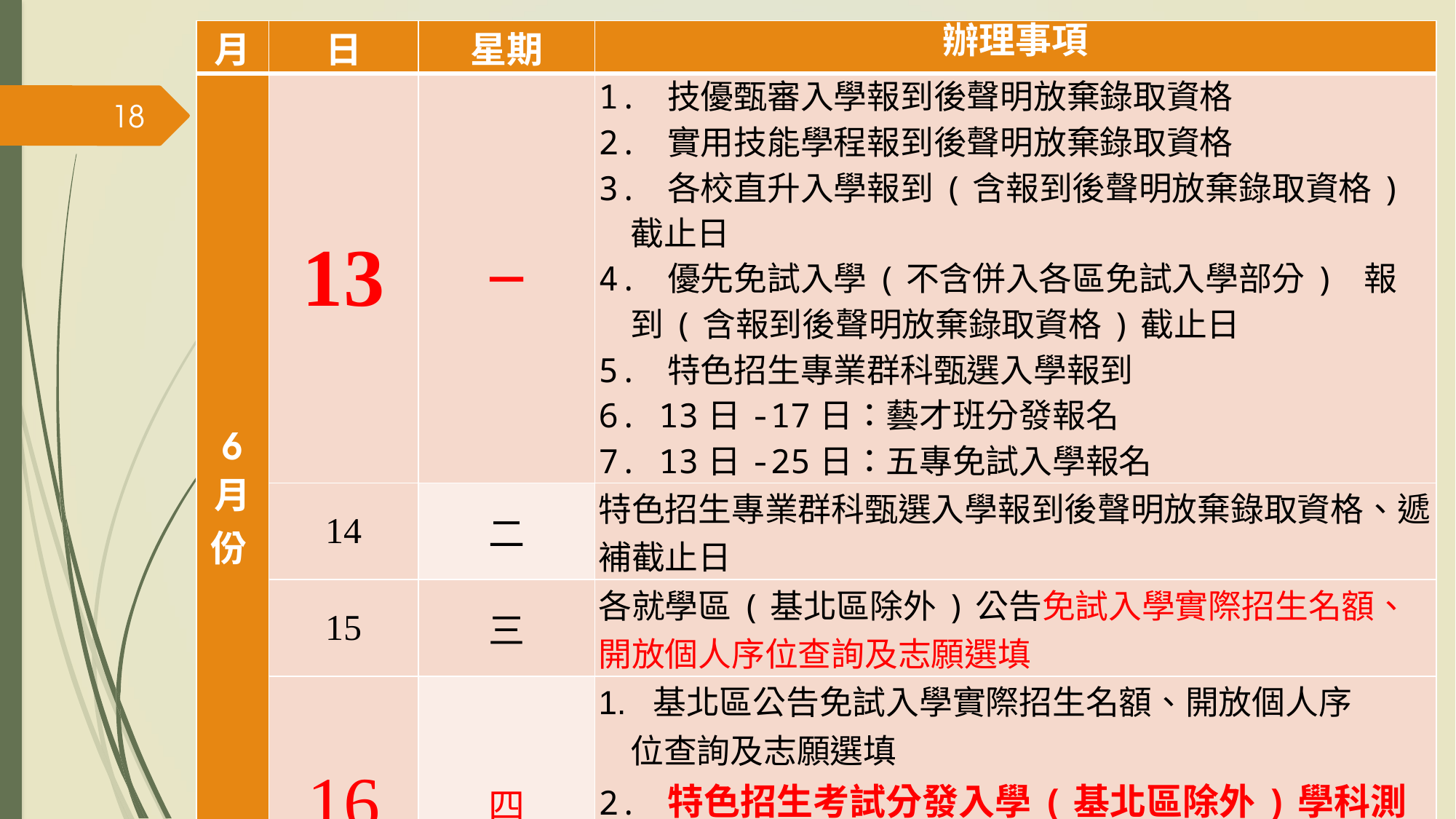

| 月 | 日 | 星期 | 辦理事項 |
| --- | --- | --- | --- |
| 6 月份 | 13 | 一 | 1. 技優甄審入學報到後聲明放棄錄取資格 2. 實用技能學程報到後聲明放棄錄取資格 3. 各校直升入學報到(含報到後聲明放棄錄取資格) 截止日 4. 優先免試入學(不含併入各區免試入學部分) 報 到(含報到後聲明放棄錄取資格)截止日 5. 特色招生專業群科甄選入學報到 6. 13日-17日：藝才班分發報名 7. 13日-25日：五專免試入學報名 |
|  | 14 | 二 | 特色招生專業群科甄選入學報到後聲明放棄錄取資格、遞補截止日 |
|  | 15 | 三 | 各就學區(基北區除外)公告免試入學實際招生名額、開放個人序位查詢及志願選填 |
|  | 16 | 四 | 基北區公告免試入學實際招生名額、開放個人序 位查詢及志願選填 2. 特色招生考試分發入學(基北區除外)學科測驗報 名截止日 |
18